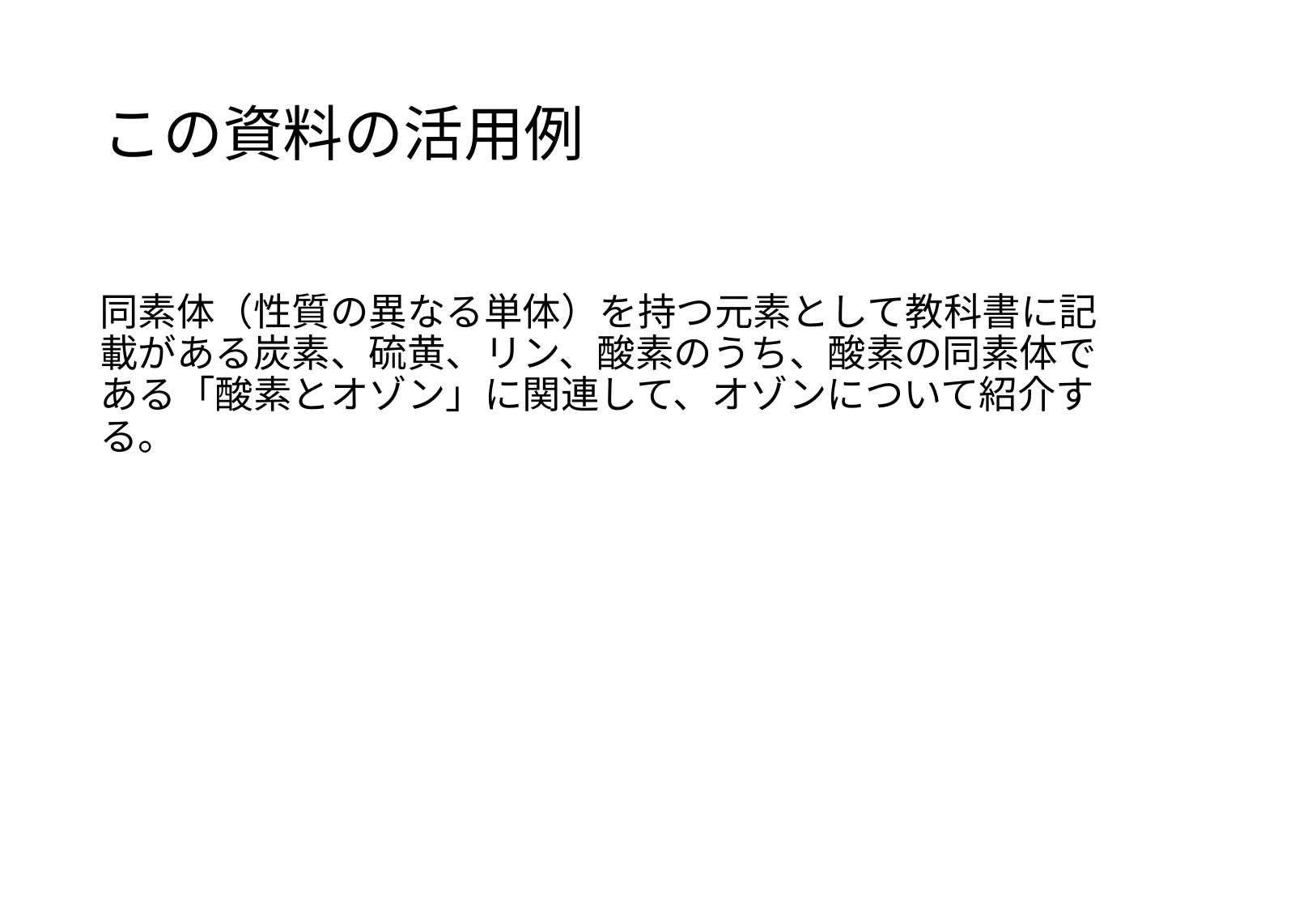

# この資料の活用例
同素体（性質の異なる単体）を持つ元素として教科書に記載がある炭素、硫黄、リン、酸素のうち、酸素の同素体である「酸素とオゾン」に関連して、オゾンについて紹介する。